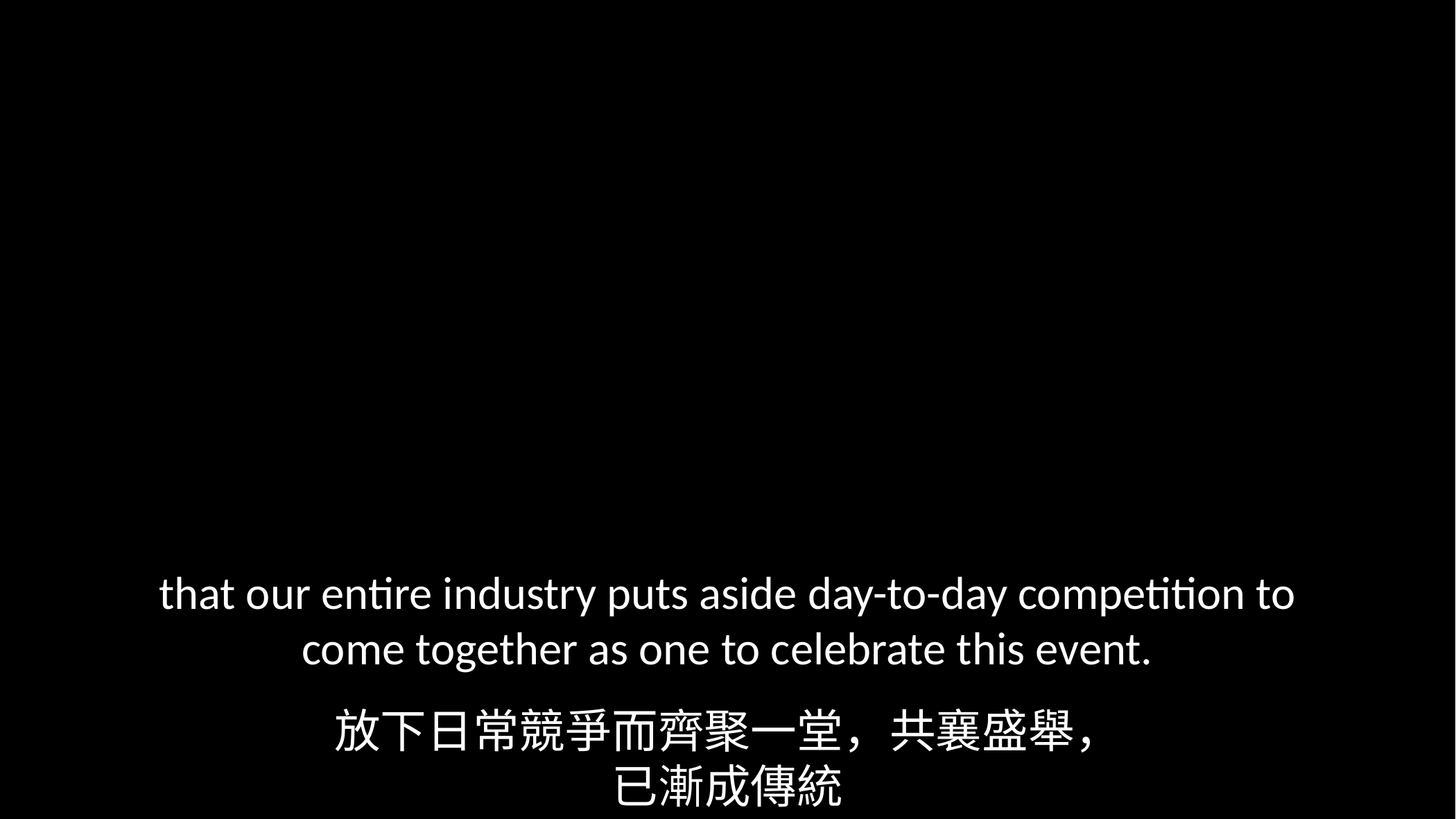

that our entire industry puts aside day-to-day competition to come together as one to celebrate this event.

放下日常競爭而齊聚一堂，共襄盛舉，
已漸成傳統